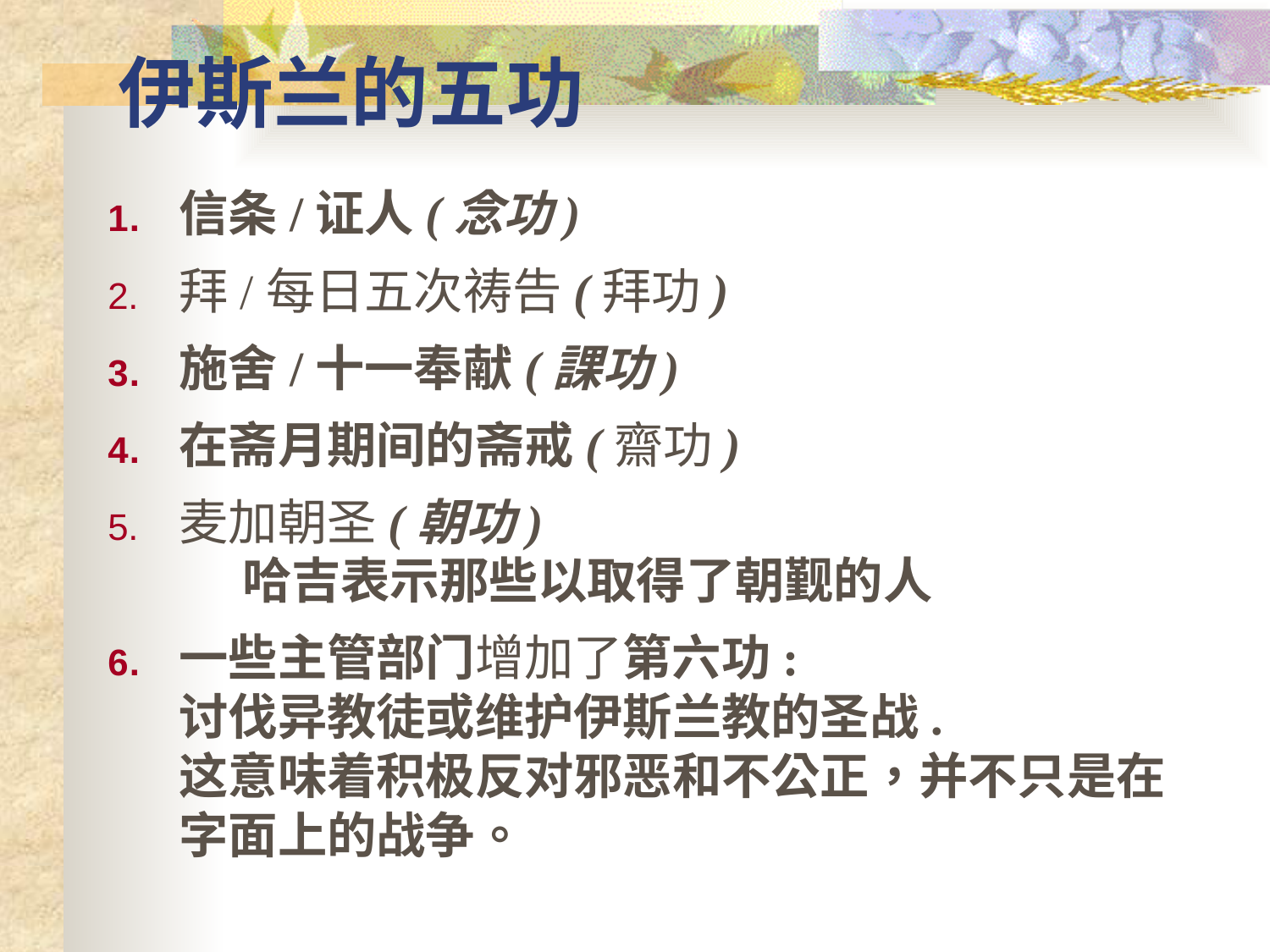

# 伊斯兰的五功
信条/证人(念功)
拜/每日五次祷告(拜功)
施舍/十一奉献(課功)
在斋月期间的斋戒(齋功)
麦加朝圣(朝功)
	哈吉表示那些以取得了朝觐的人
一些主管部门增加了第六功:
讨伐异教徒或维护伊斯兰教的圣战.
这意味着积极反对邪恶和不公正，并不只是在字面上的战争。